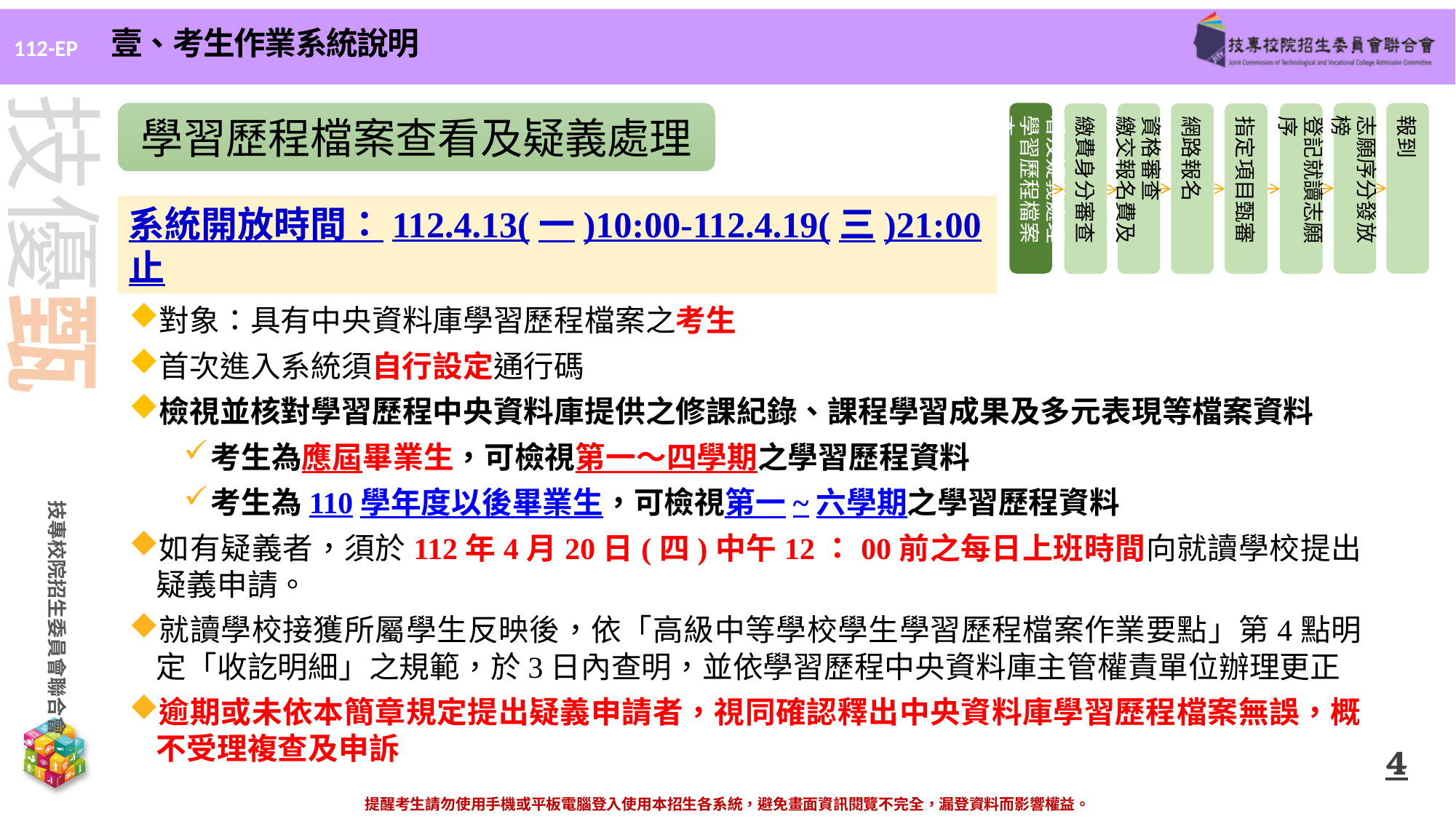

壹、考生作業系統說明
學習歷程檔案查看及疑義處理
看及疑義處理
學習歷程檔案查
志願序分發放榜
報到
資格審查
繳交報名費及
網路報名
指定項目甄審
登記就讀志願序
繳費身分審查
系統開放時間：112.4.13(一)10:00-112.4.19(三)21:00止
對象：具有中央資料庫學習歷程檔案之考生
首次進入系統須自行設定通行碼
檢視並核對學習歷程中央資料庫提供之修課紀錄、課程學習成果及多元表現等檔案資料
考生為應屆畢業生，可檢視第一～四學期之學習歷程資料
考生為110學年度以後畢業生，可檢視第一~六學期之學習歷程資料
如有疑義者，須於112年4月20日(四)中午12：00前之每日上班時間向就讀學校提出疑義申請。
就讀學校接獲所屬學生反映後，依「高級中等學校學生學習歷程檔案作業要點」第4點明定「收訖明細」之規範，於3日內查明，並依學習歷程中央資料庫主管權責單位辦理更正
逾期或未依本簡章規定提出疑義申請者，視同確認釋出中央資料庫學習歷程檔案無誤，概不受理複查及申訴